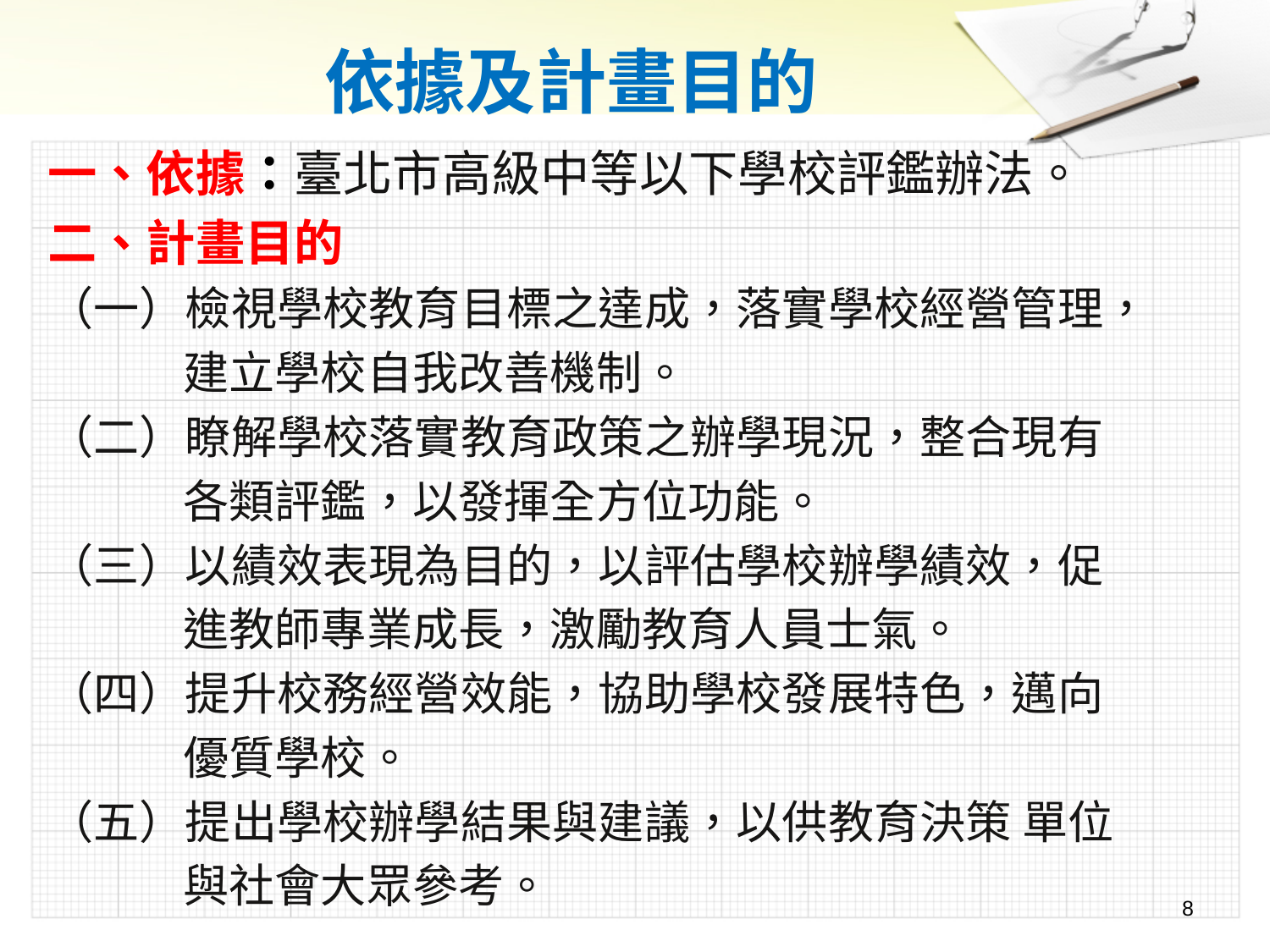

# 依據及計畫目的
一、依據：臺北市高級中等以下學校評鑑辦法。
二、計畫目的
（一）檢視學校教育目標之達成，落實學校經營管理，
            建立學校自我改善機制。
（二）瞭解學校落實教育政策之辦學現況，整合現有
            各類評鑑，以發揮全方位功能。
（三）以績效表現為目的，以評估學校辦學績效，促
            進教師專業成長，激勵教育人員士氣。
（四）提升校務經營效能，協助學校發展特色，邁向
            優質學校。
（五）提出學校辦學結果與建議，以供教育決策 單位
            與社會大眾參考。
8